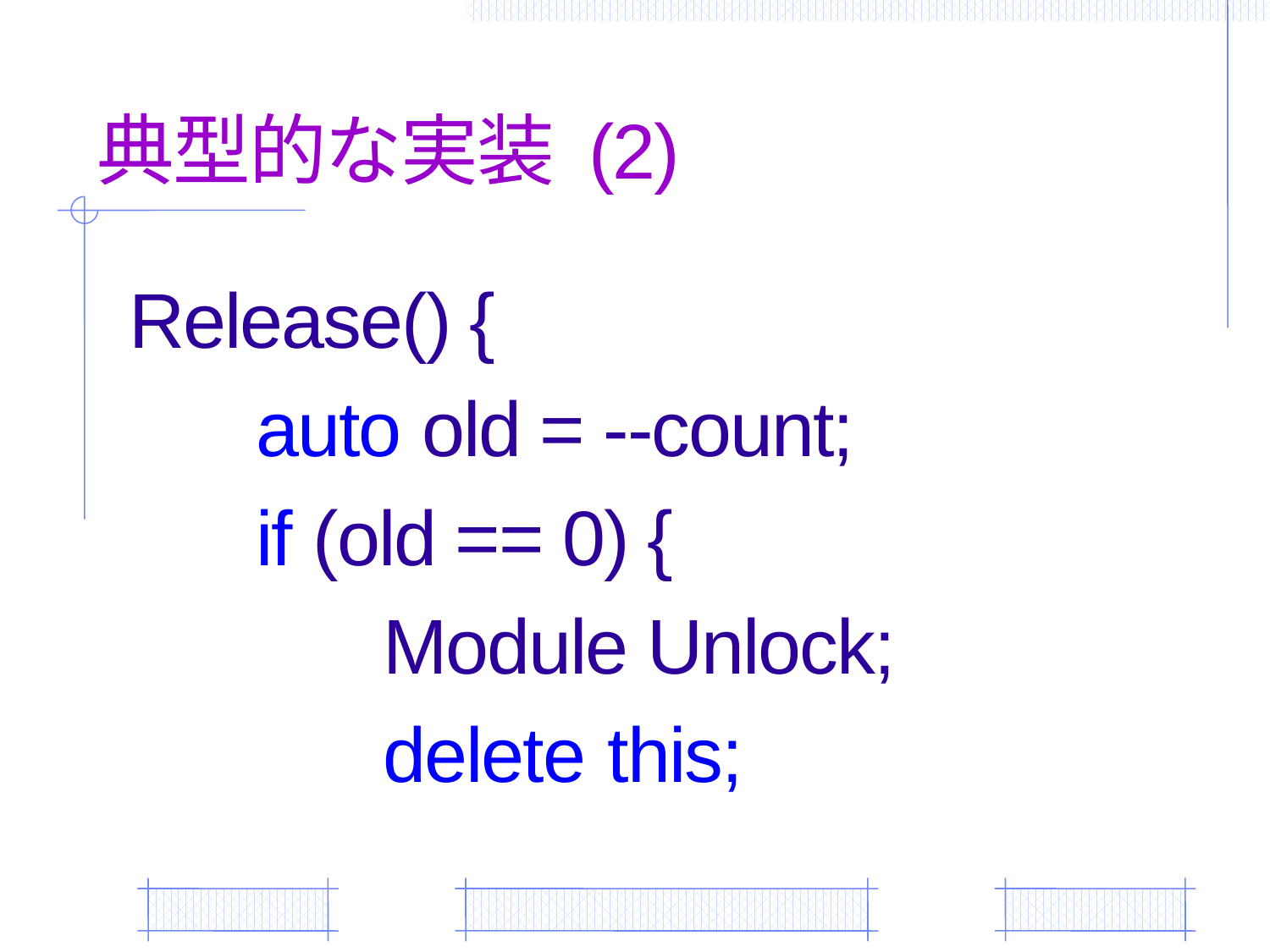

# 典型的な実装 (2)
Release() {
	auto old = --count;
	if (old == 0) {
		Module Unlock;
		delete this;